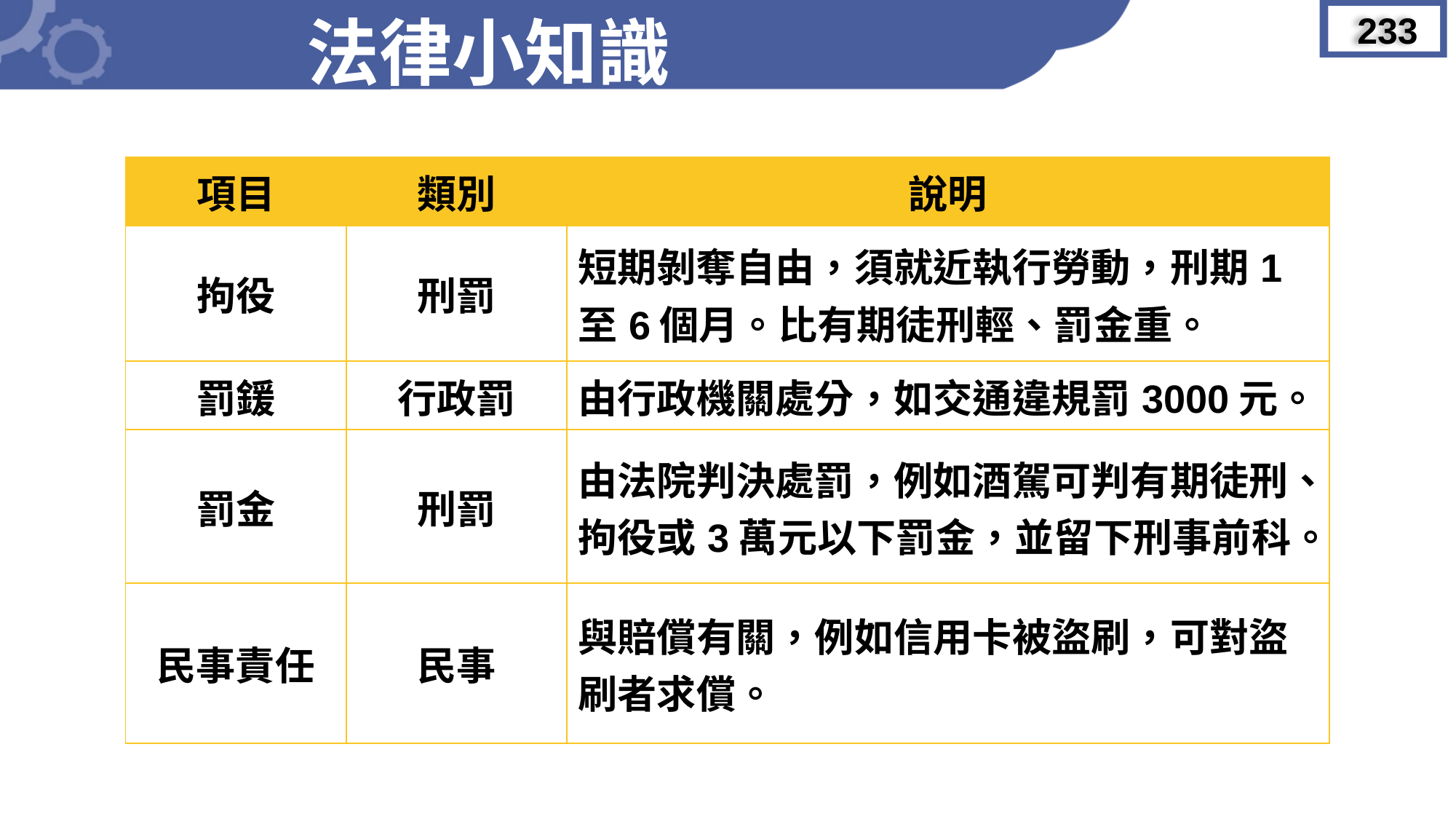

法律小知識
233

| 項目 | 類別 | 說明 |
| --- | --- | --- |
| 拘役 | 刑罰 | 短期剝奪自由，須就近執行勞動，刑期1至6個月。比有期徒刑輕、罰金重。 |
| 罰鍰 | 行政罰 | 由行政機關處分，如交通違規罰3000元。 |
| 罰金 | 刑罰 | 由法院判決處罰，例如酒駕可判有期徒刑、拘役或3萬元以下罰金，並留下刑事前科。 |
| 民事責任 | 民事 | 與賠償有關，例如信用卡被盜刷，可對盜刷者求償。 |